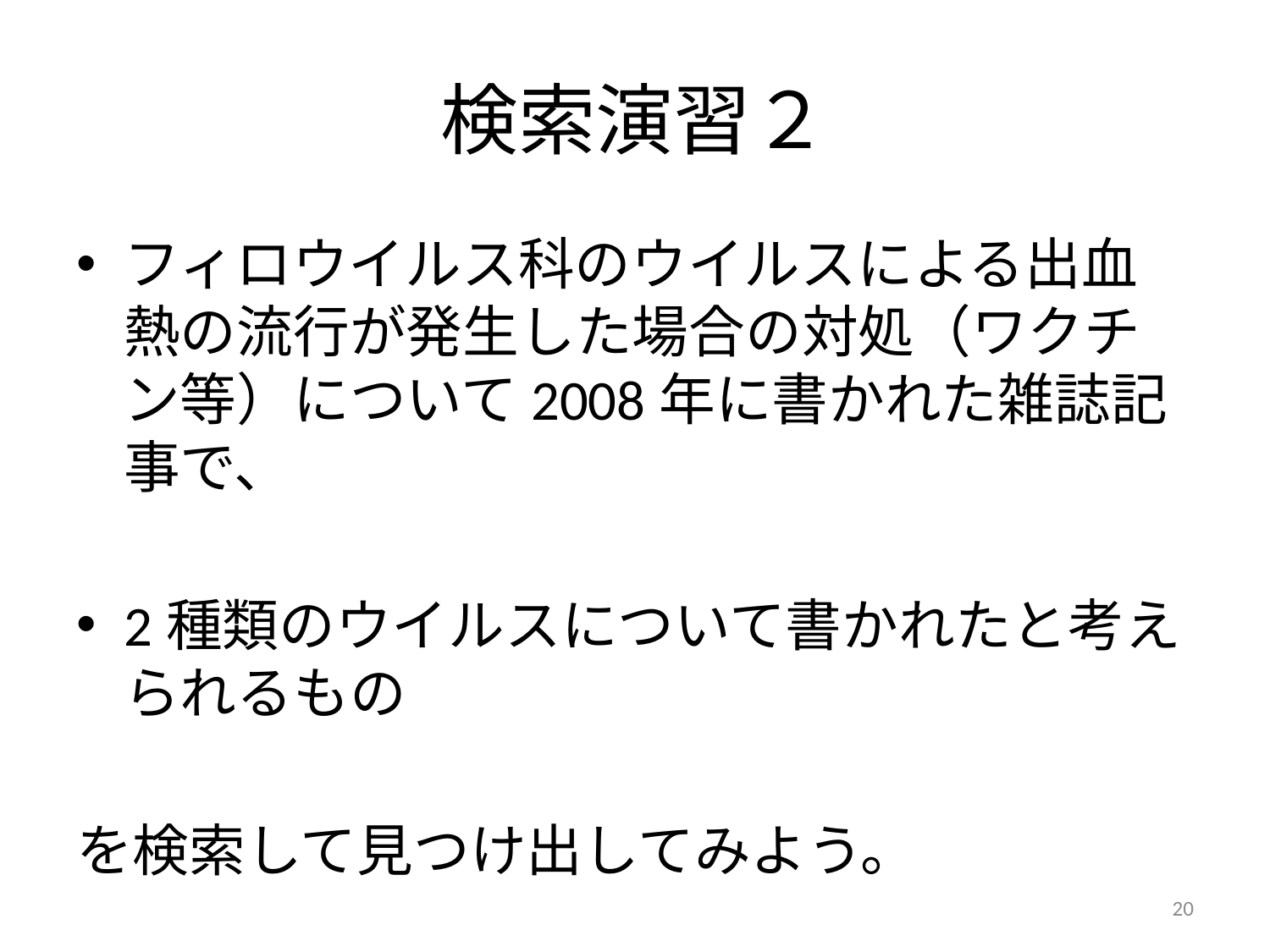

# 検索演習２
フィロウイルス科のウイルスによる出血熱の流行が発生した場合の対処（ワクチン等）について2008年に書かれた雑誌記事で、

2種類のウイルスについて書かれたと考えられるもの

を検索して見つけ出してみよう。

20